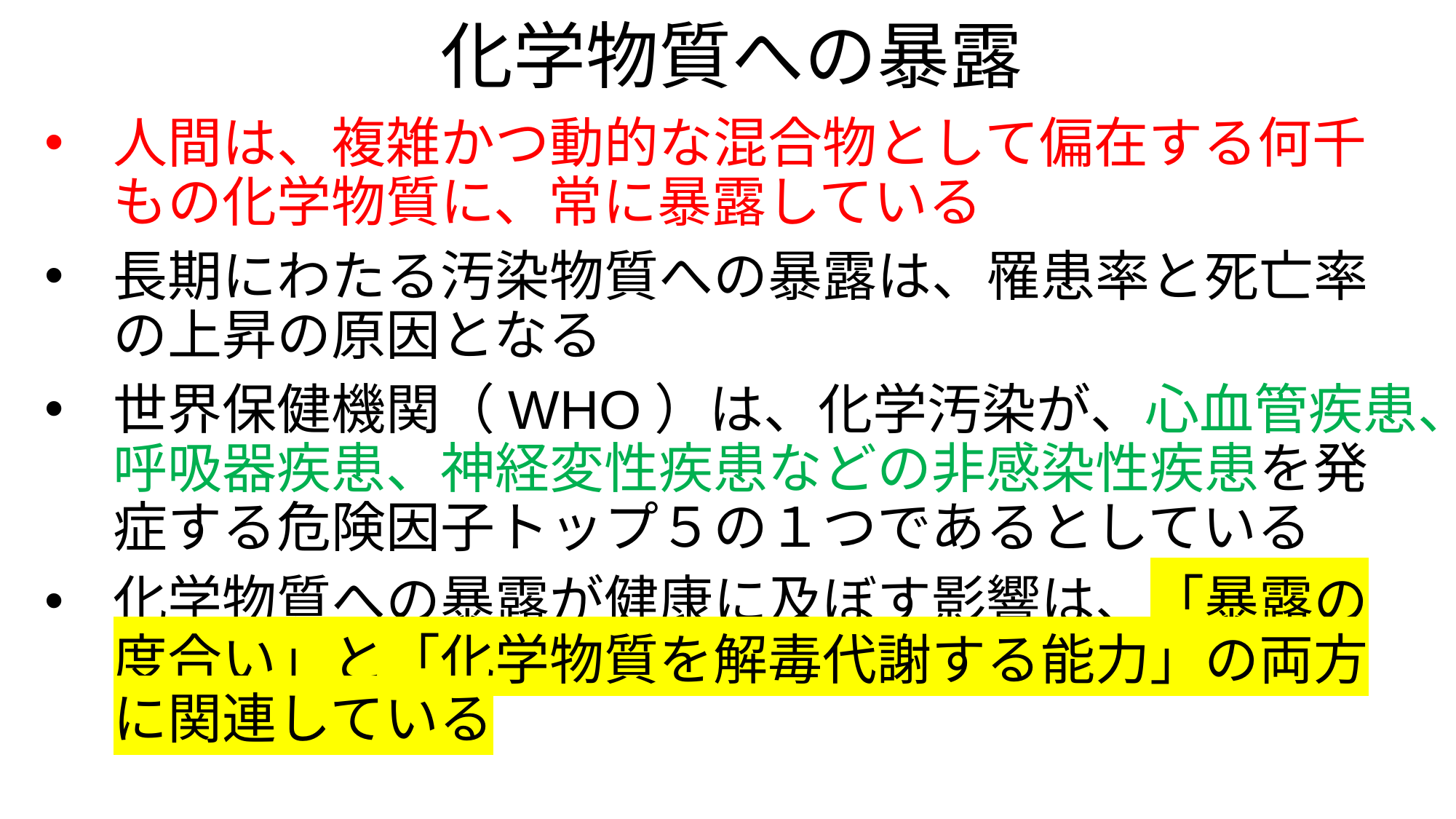

# 化学物質への暴露
人間は、複雑かつ動的な混合物として偏在する何千もの化学物質に、常に暴露している
長期にわたる汚染物質への暴露は、罹患率と死亡率の上昇の原因となる
世界保健機関（WHO）は、化学汚染が、心血管疾患、呼吸器疾患、神経変性疾患などの非感染性疾患を発症する危険因子トップ５の１つであるとしている
化学物質への暴露が健康に及ぼす影響は、「暴露の度合い」と「化学物質を解毒代謝する能力」の両方に関連している